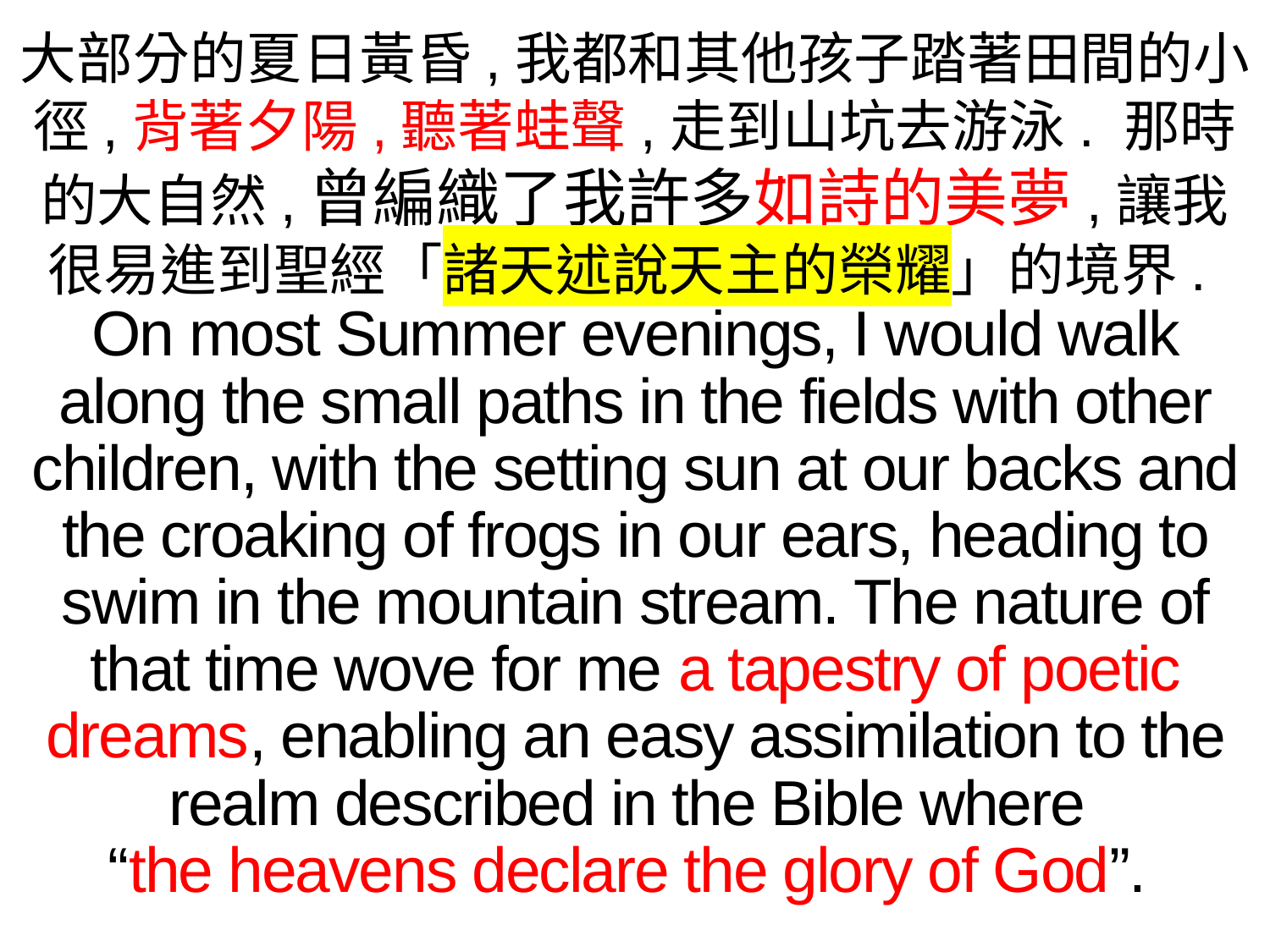

大部分的夏日黃昏,我都和其他孩子踏著田間的小徑,背著夕陽,聽著蛙聲,走到山坑去游泳. 那時的大自然,曾編織了我許多如詩的美夢,讓我很易進到聖經「諸天述說天主的榮耀」的境界.
On most Summer evenings, I would walk along the small paths in the fields with other children, with the setting sun at our backs and the croaking of frogs in our ears, heading to swim in the mountain stream. The nature of that time wove for me a tapestry of poetic dreams, enabling an easy assimilation to the realm described in the Bible where
“the heavens declare the glory of God”.